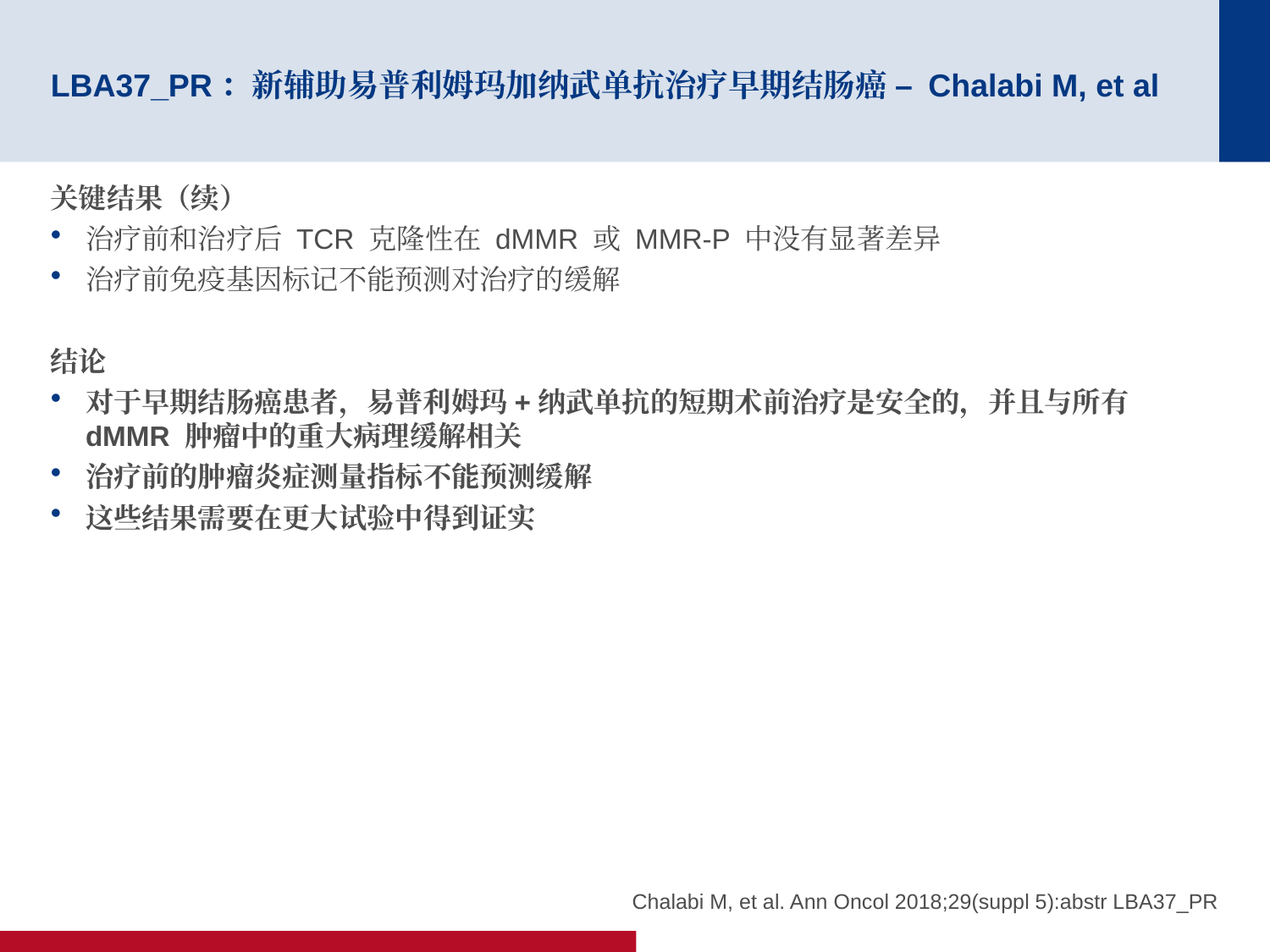

# LBA37_PR：新辅助易普利姆玛加纳武单抗治疗早期结肠癌 – Chalabi M, et al
关键结果（续）
治疗前和治疗后 TCR 克隆性在 dMMR 或 MMR-P 中没有显著差异
治疗前免疫基因标记不能预测对治疗的缓解

结论
对于早期结肠癌患者，易普利姆玛+纳武单抗的短期术前治疗是安全的，并且与所有 dMMR 肿瘤中的重大病理缓解相关
治疗前的肿瘤炎症测量指标不能预测缓解
这些结果需要在更大试验中得到证实
Chalabi M, et al. Ann Oncol 2018;29(suppl 5):abstr LBA37_PR